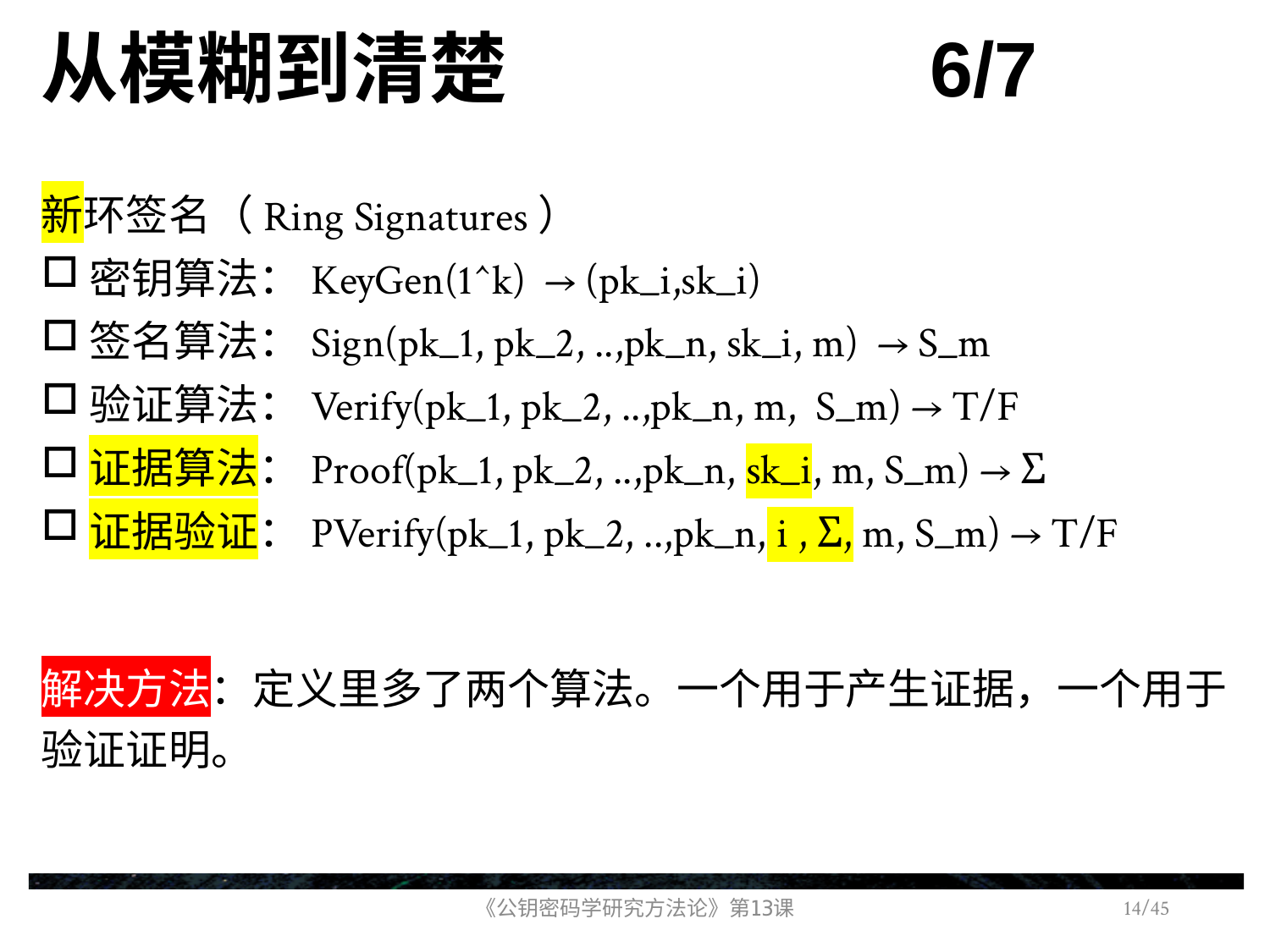

# 从模糊到清楚                       6/7
新环签名（Ring Signatures）
密钥算法：KeyGen(1^k)  → (pk_i,sk_i)
签名算法：Sign(pk_1, pk_2, ..,pk_n, sk_i, m)  → S_m
验证算法：Verify(pk_1, pk_2, ..,pk_n, m,  S_m) → T/F
证据算法：Proof(pk_1, pk_2, ..,pk_n, sk_i, m, S_m) → Σ
证据验证：PVerify(pk_1, pk_2, ..,pk_n, i , Σ, m, S_m) → T/F

解决方法：定义里多了两个算法。一个用于产生证据，一个用于验证证明。
《公钥密码学研究方法论》第13课
14/45